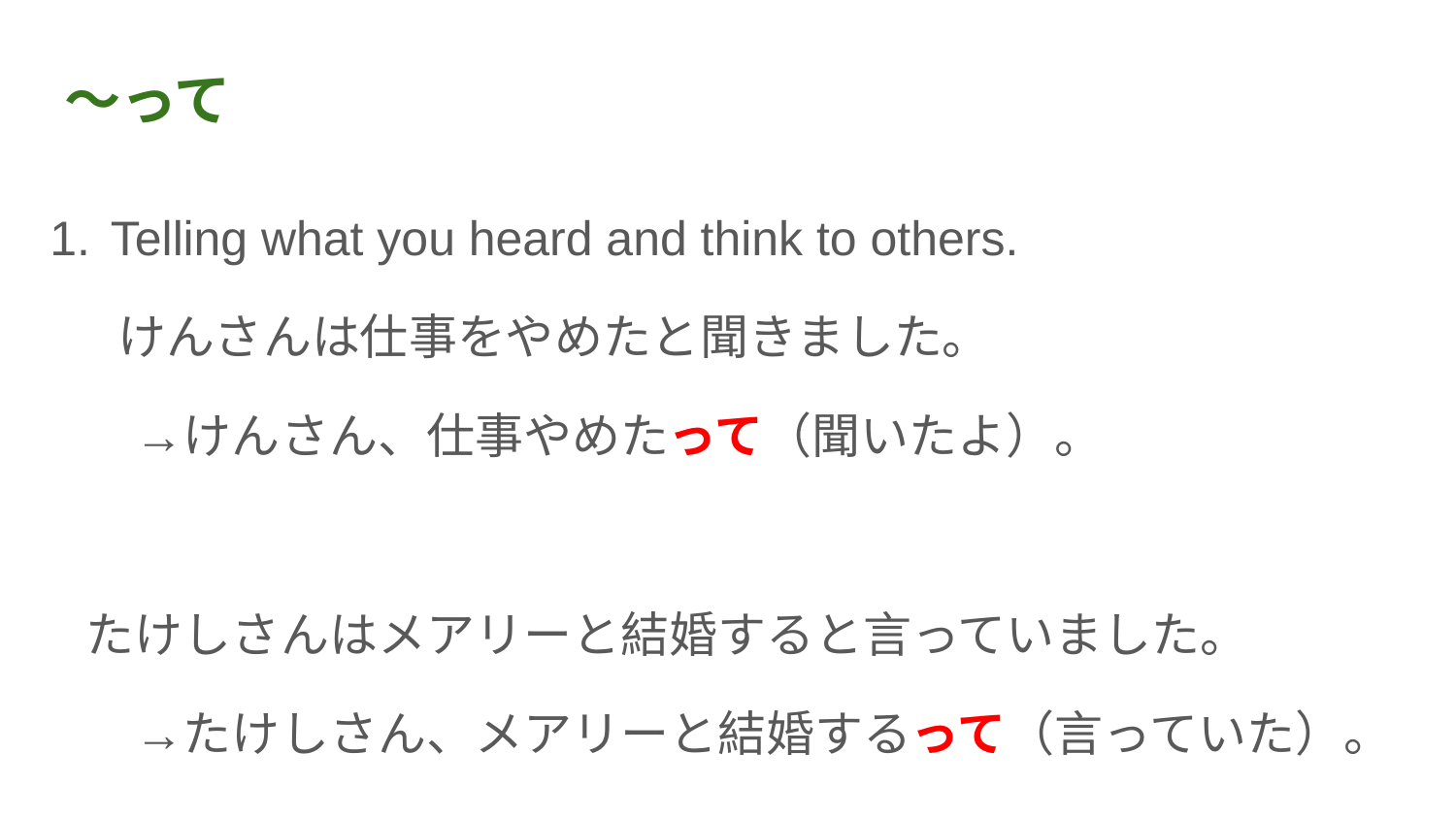

# ～って
Telling what you heard and think to others.
     けんさんは仕事をやめたと聞きました。
　　→けんさん、仕事やめたって（聞いたよ）。

　たけしさんはメアリーと結婚すると言っていました。
　　→たけしさん、メアリーと結婚するって（言っていた）。